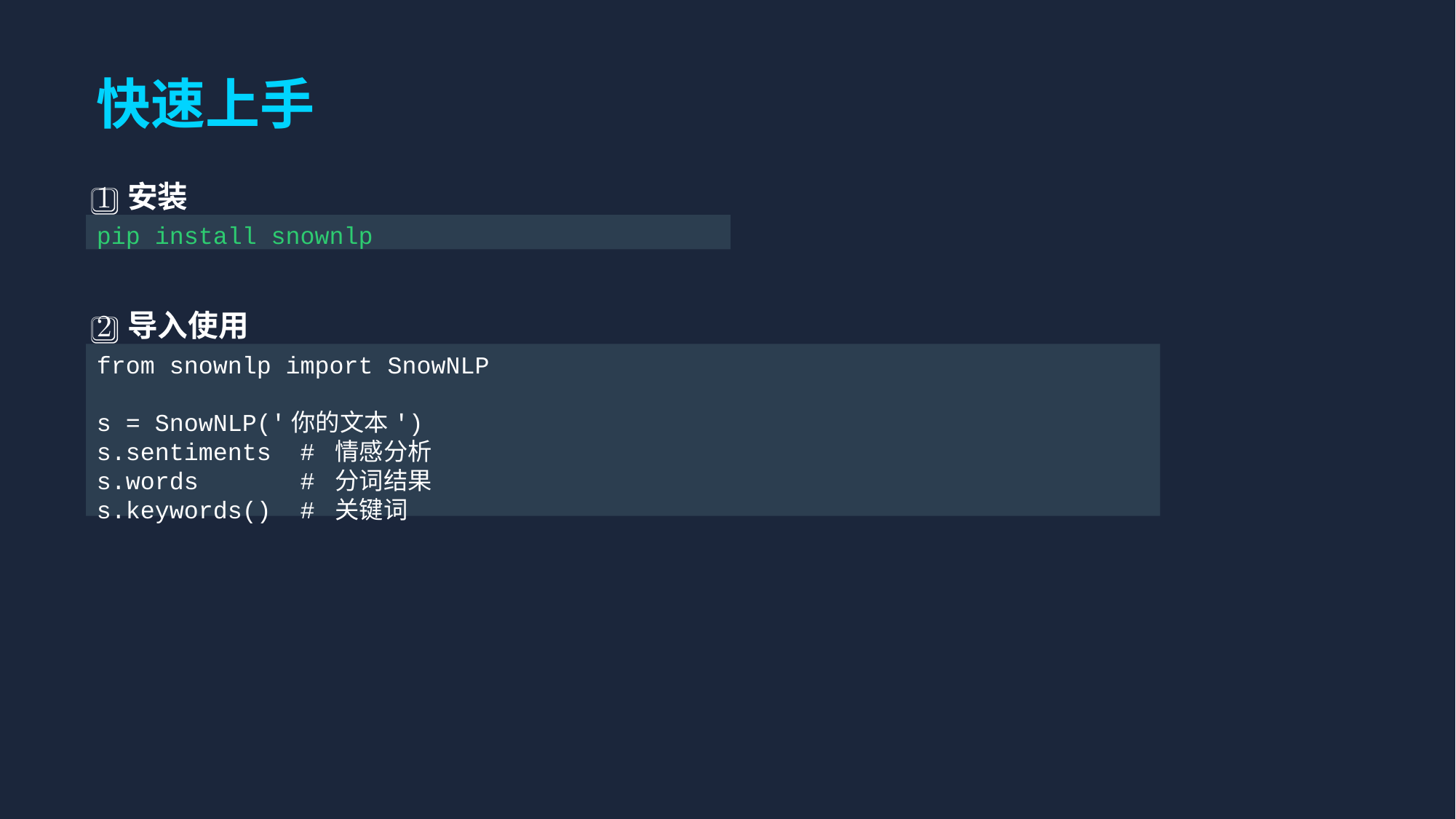

快速上手
1️⃣ 安装
pip install snownlp
2️⃣ 导入使用
from snownlp import SnowNLP

s = SnowNLP('你的文本')
s.sentiments  # 情感分析
s.words       # 分词结果
s.keywords()  # 关键词